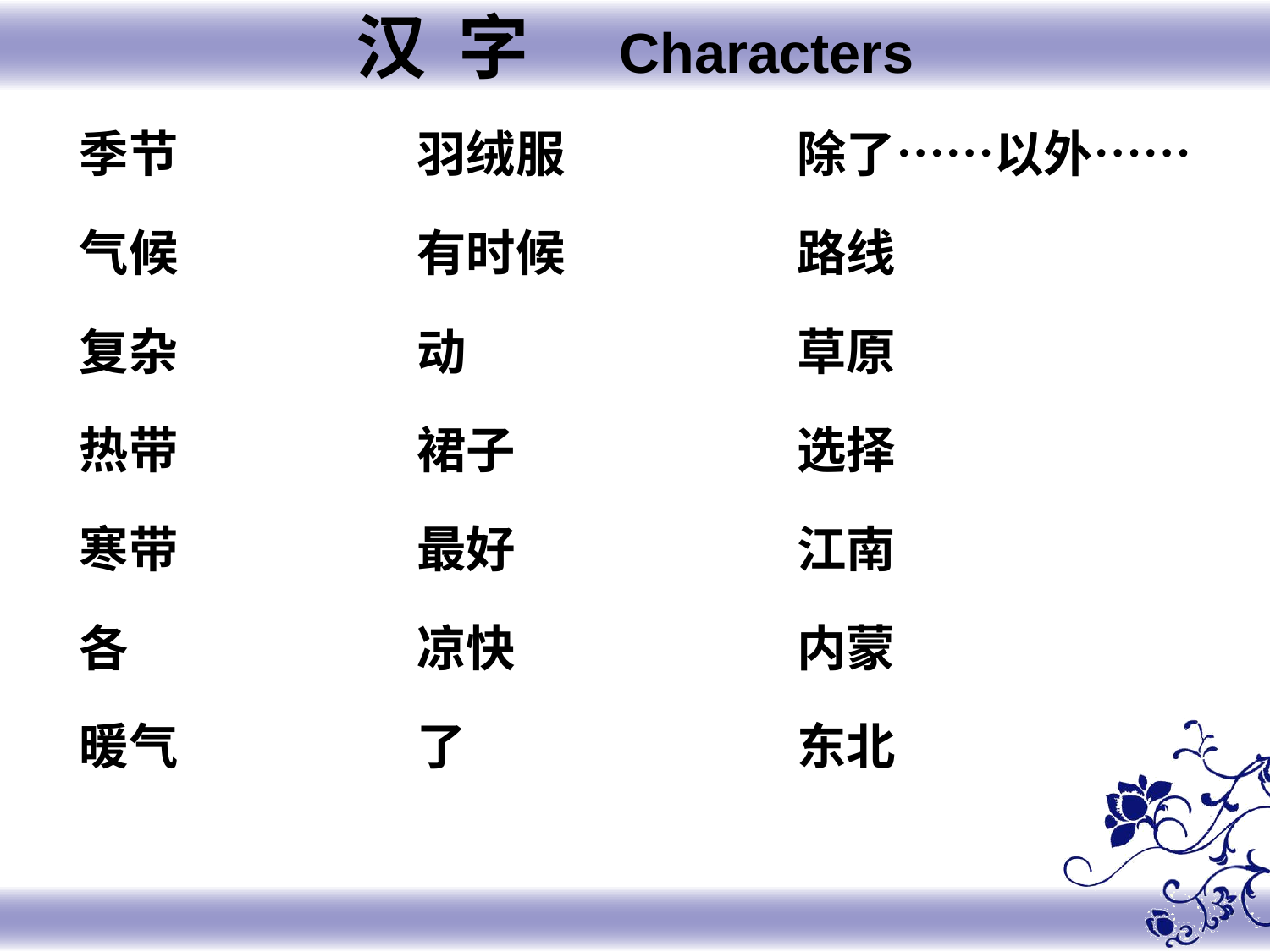

汉  字     Characters
季节
气候
复杂
热带
寒带
各
暖气
羽绒服
有时候
动
裙子
最好
凉快
了
除了……以外……
路线
草原
选择
江南
内蒙
东北